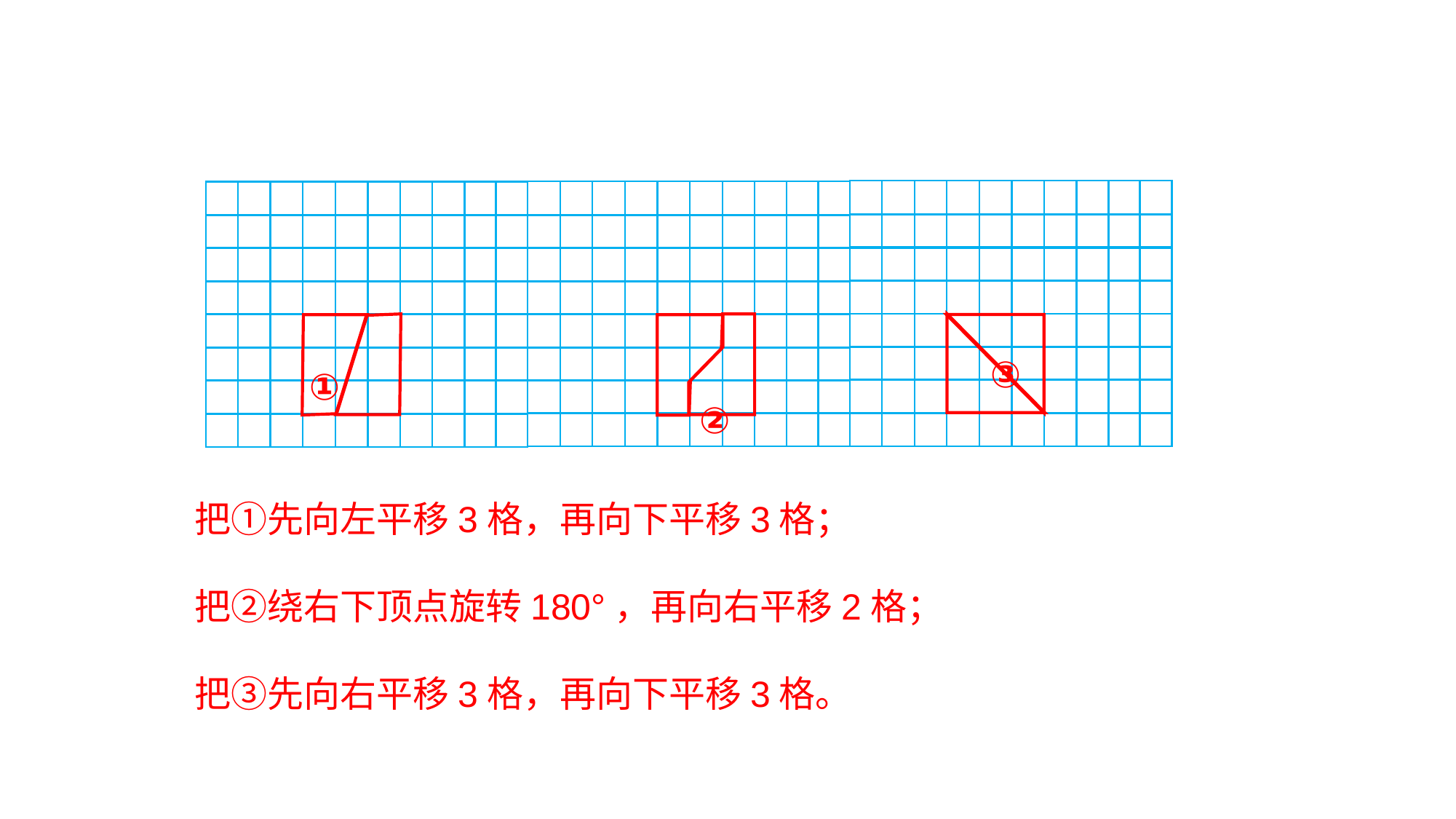

③

①
②
把①先向左平移3格，再向下平移3格；
把②绕右下顶点旋转180°，再向右平移2格；
把③先向右平移3格，再向下平移3格。